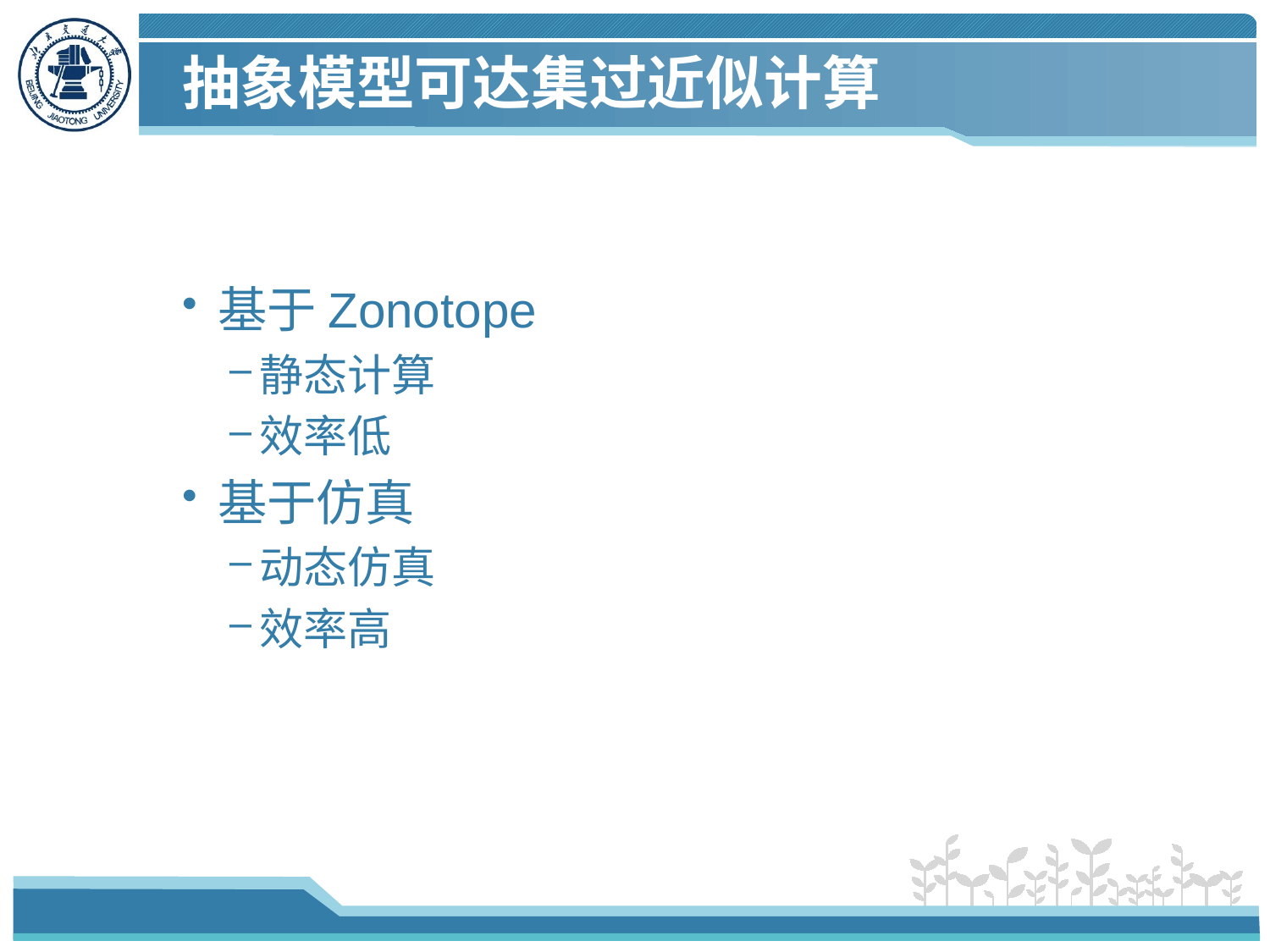

抽象模型可达集过近似计算
基于Zonotope
静态计算
效率低
基于仿真
动态仿真
效率高